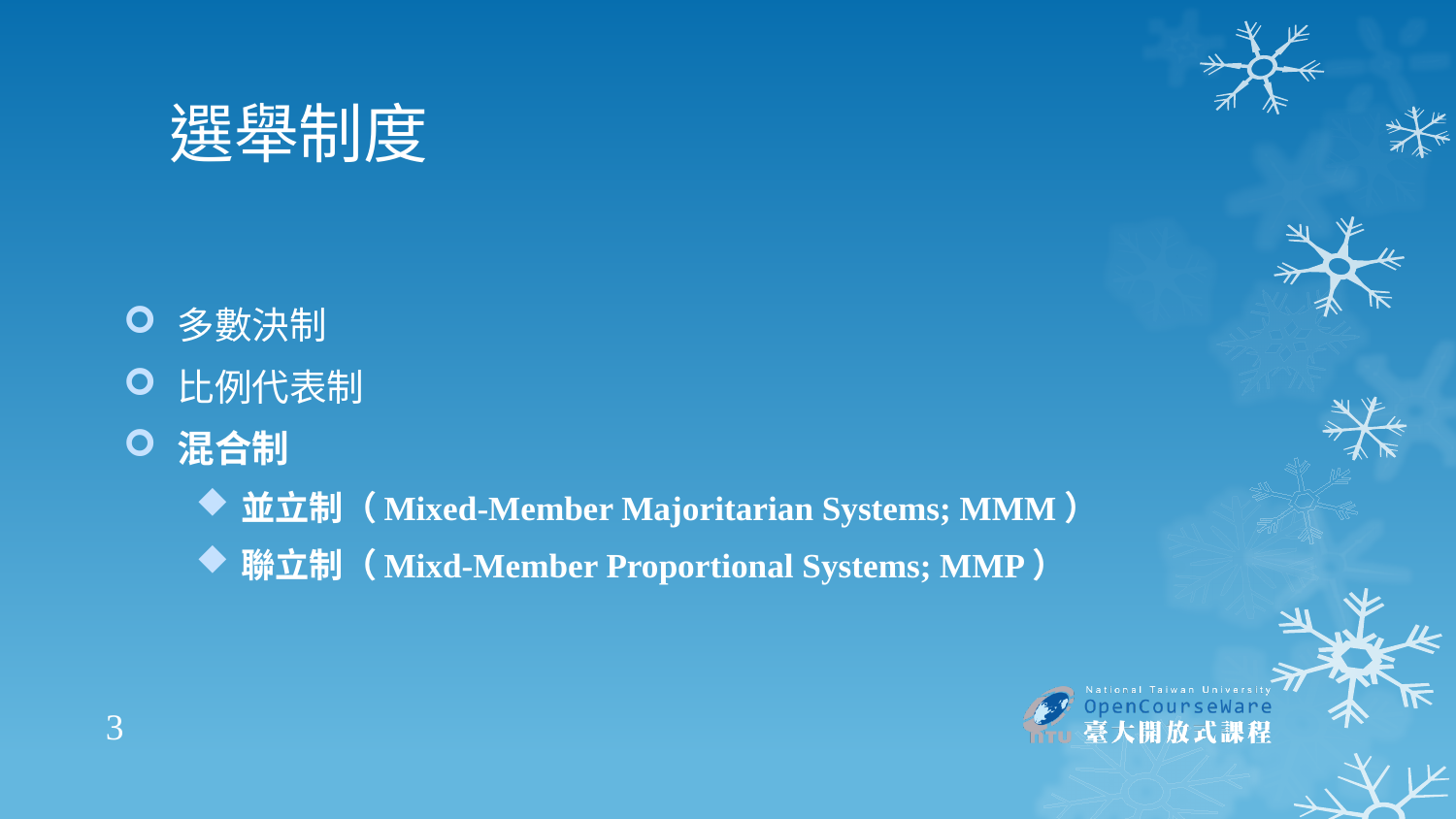

# 選舉制度
多數決制
比例代表制
混合制
並立制（Mixed-Member Majoritarian Systems; MMM）
聯立制（Mixd-Member Proportional Systems; MMP）

3